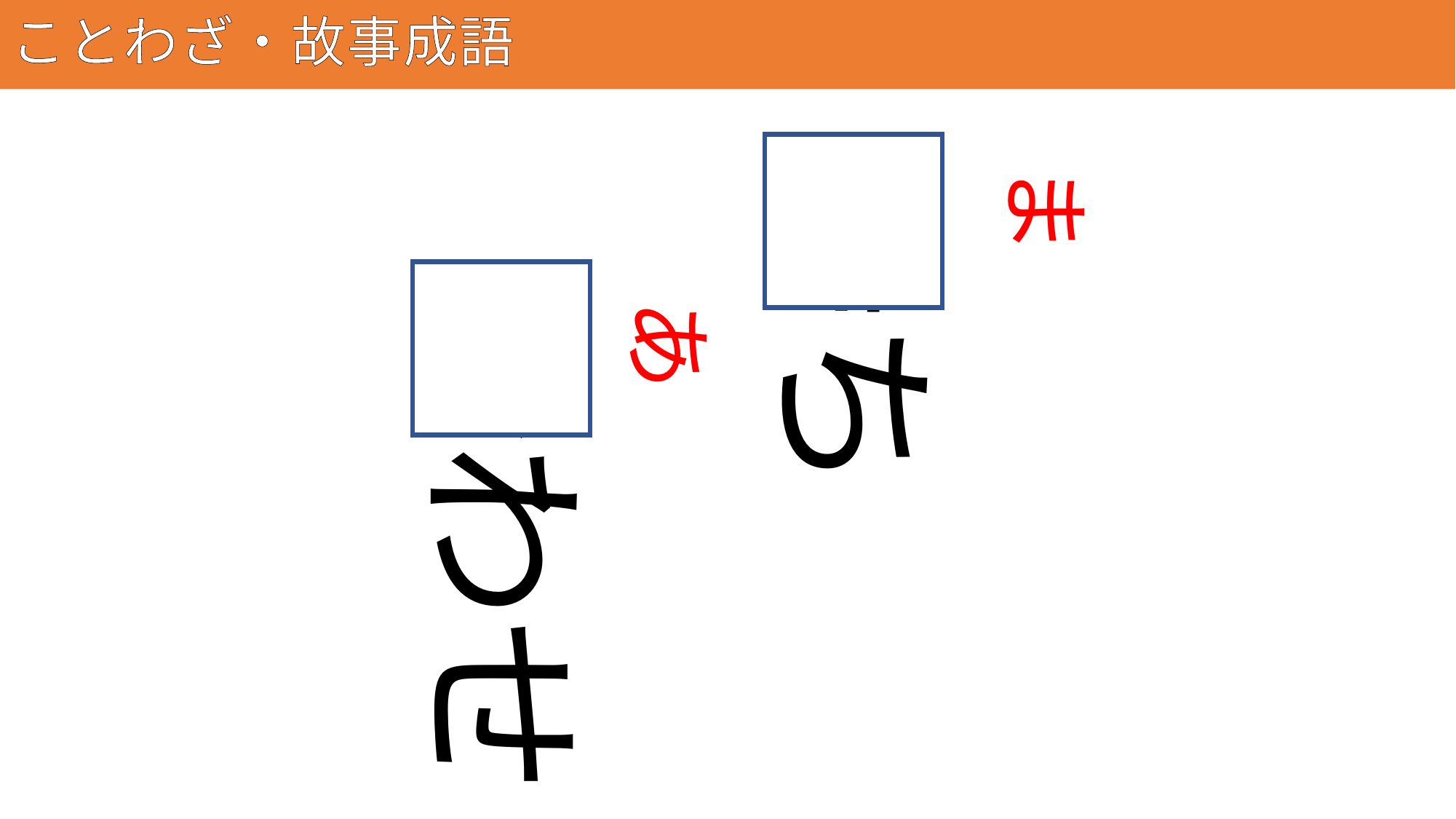

# ことわざ・故事成語
40
待ち

ま
合わせ

あ